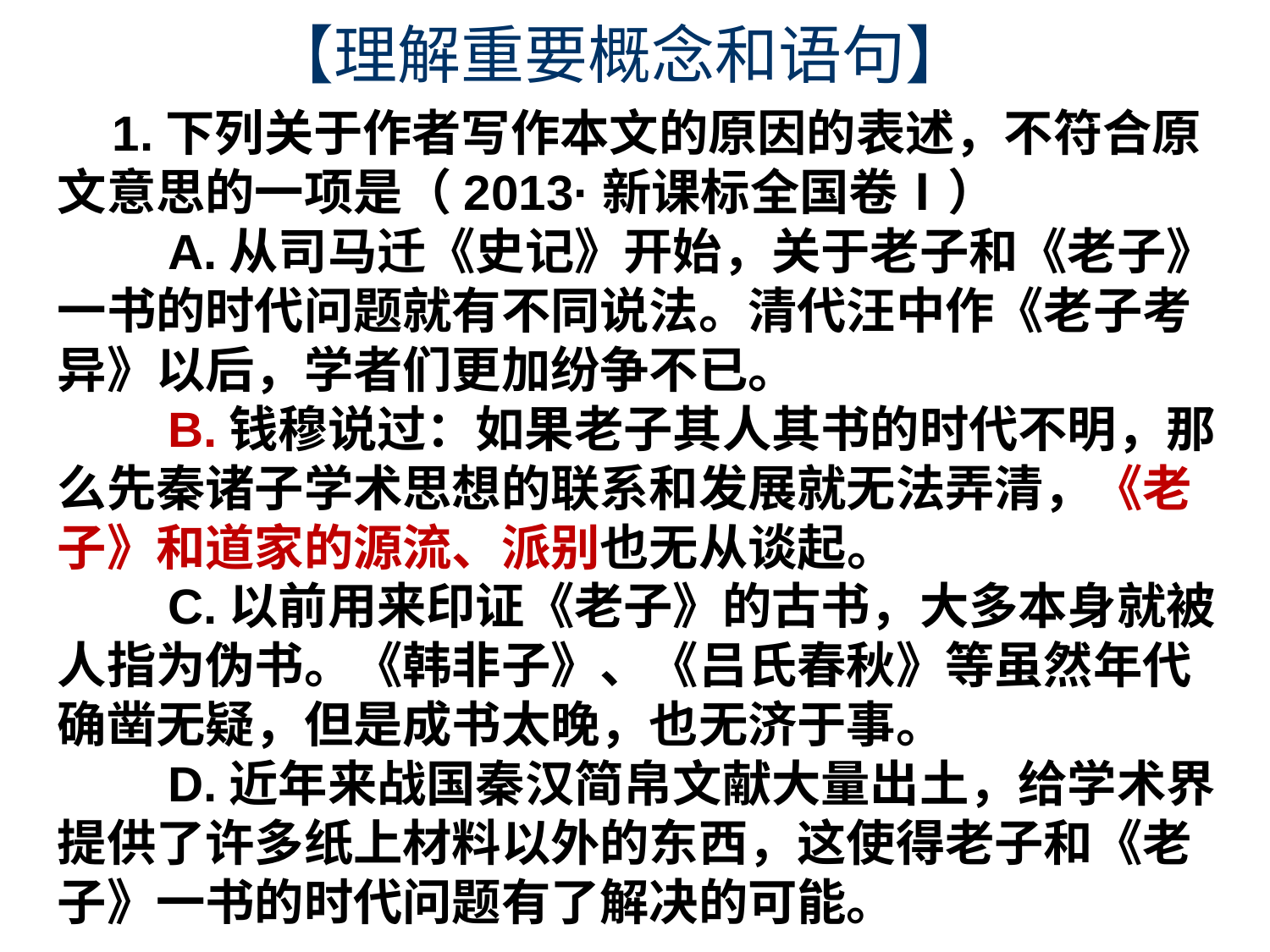

【理解重要概念和语句】
    1.下列关于作者写作本文的原因的表述，不符合原文意思的一项是（2013·新课标全国卷Ⅰ）
　　A.从司马迁《史记》开始，关于老子和《老子》一书的时代问题就有不同说法。清代汪中作《老子考异》以后，学者们更加纷争不已。
　　B.钱穆说过：如果老子其人其书的时代不明，那么先秦诸子学术思想的联系和发展就无法弄清，《老子》和道家的源流、派别也无从谈起。
　　C.以前用来印证《老子》的古书，大多本身就被人指为伪书。《韩非子》、《吕氏春秋》等虽然年代确凿无疑，但是成书太晚，也无济于事。
　　D.近年来战国秦汉简帛文献大量出土，给学术界提供了许多纸上材料以外的东西，这使得老子和《老子》一书的时代问题有了解决的可能。